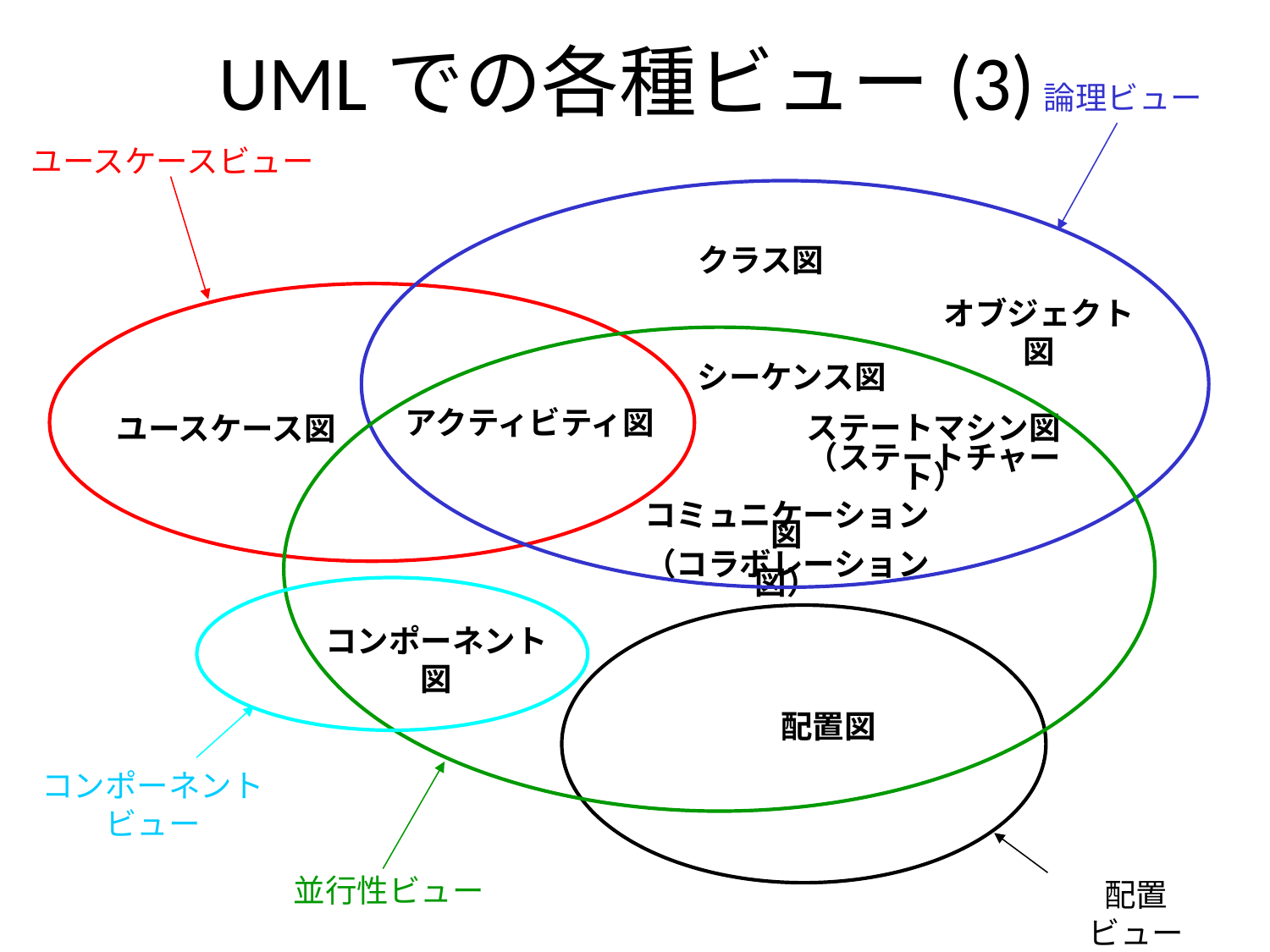

# UMLでの各種ビュー(3)
論理ビュー

ユースケースビュー

クラス図

オブジェクト図

シーケンス図
アクティビティ図
ユースケース図
ステートマシン図
（ステートチャート）
コミュニケーション図
（コラボレーション図）

コンポーネント図
配置図

コンポーネントビュー

並行性ビュー
配置ビュー